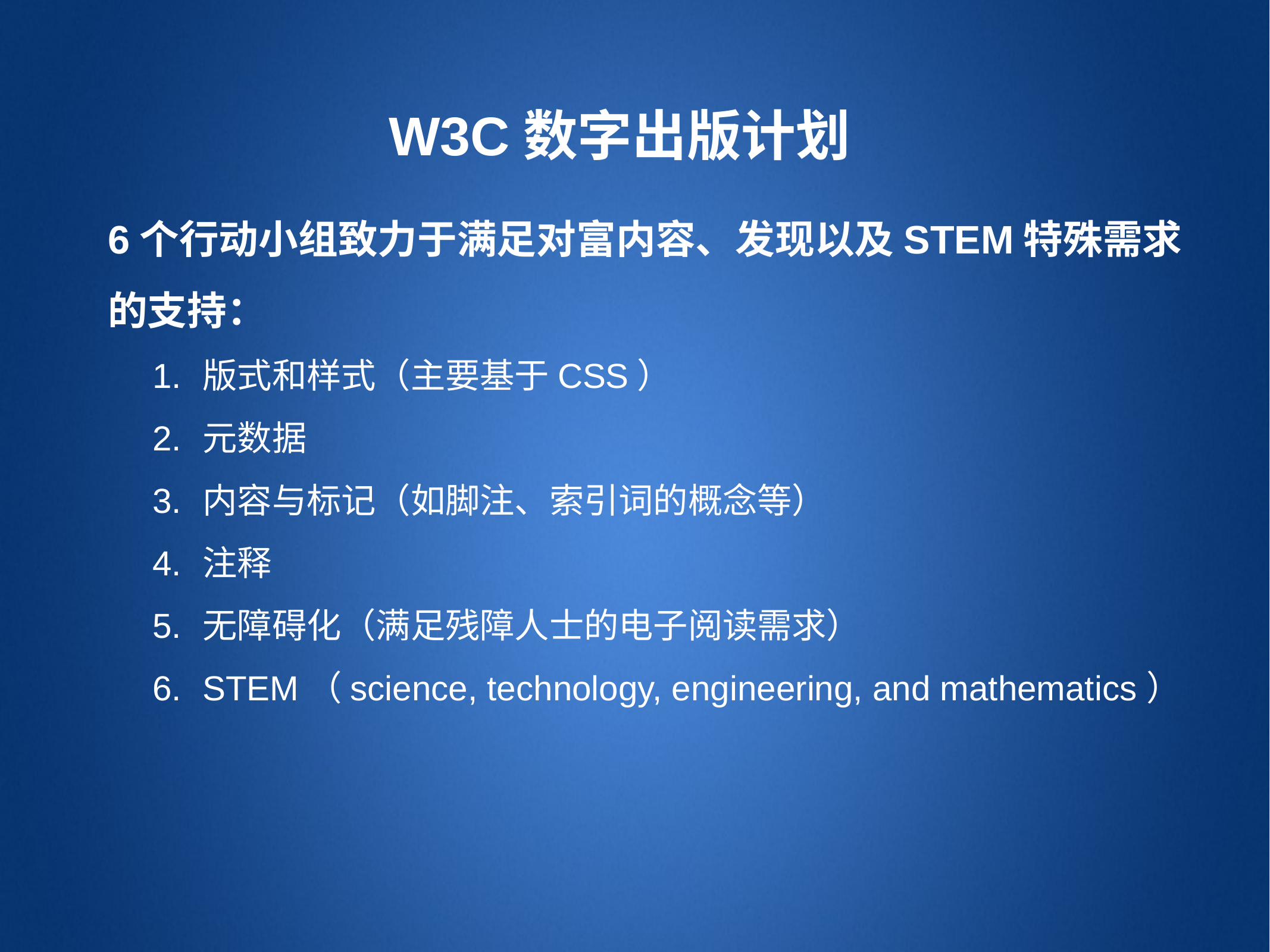

W3C数字出版计划
6个行动小组致力于满足对富内容、发现以及STEM特殊需求的支持：
版式和样式（主要基于CSS）
元数据
内容与标记（如脚注、索引词的概念等）
注释
无障碍化（满足残障人士的电子阅读需求）
STEM（science, technology, engineering, and mathematics）